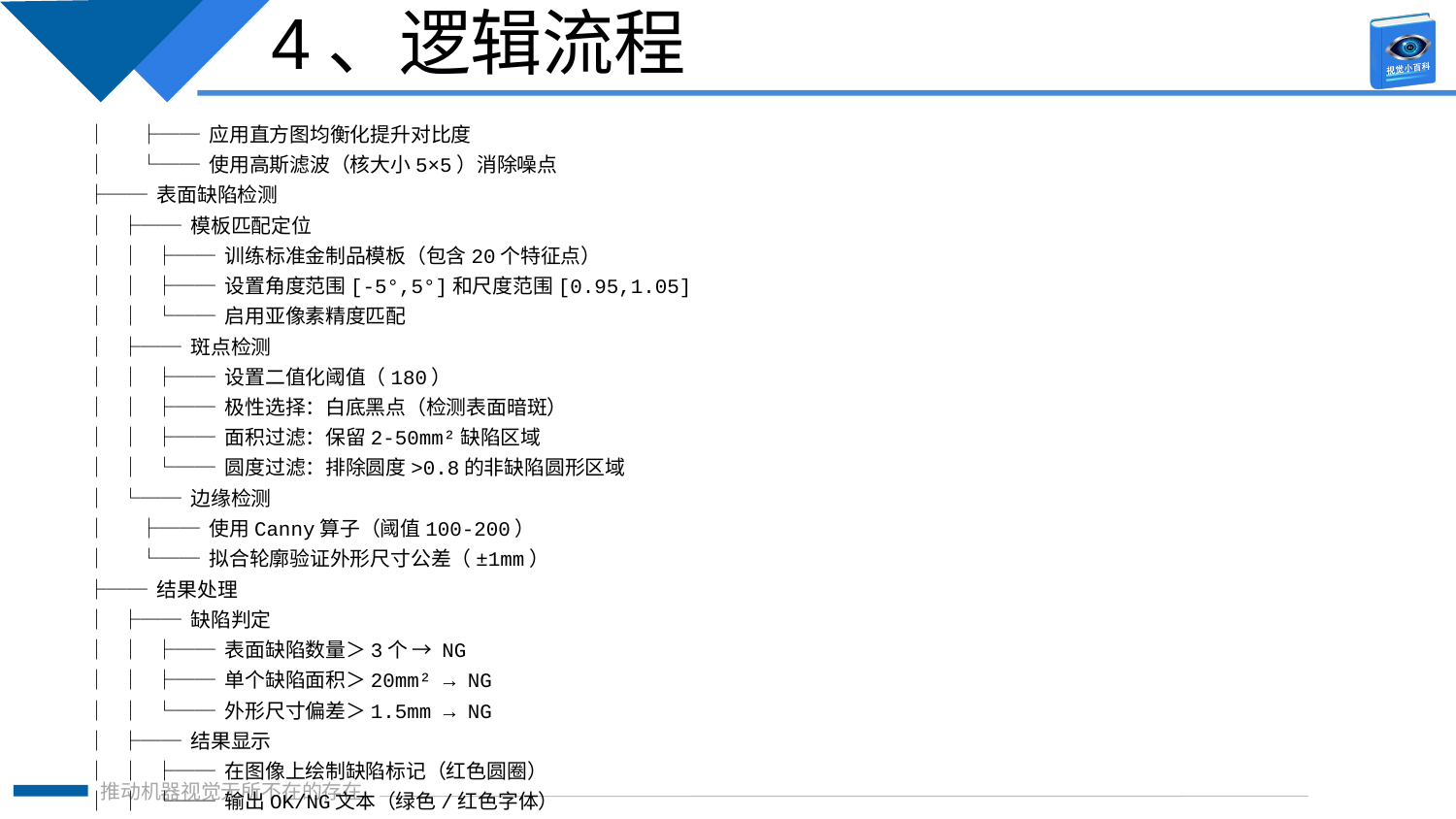

4、逻辑流程

│       ├── 应用直方图均衡化提升对比度
│       └── 使用高斯滤波（核大小5×5）消除噪点
├── 表面缺陷检测
│   ├── 模板匹配定位
│   │   ├── 训练标准金制品模板（包含20个特征点）
│   │   ├── 设置角度范围[-5°,5°]和尺度范围[0.95,1.05]
│   │   └── 启用亚像素精度匹配
│   ├── 斑点检测
│   │   ├── 设置二值化阈值（180）
│   │   ├── 极性选择：白底黑点（检测表面暗斑）
│   │   ├── 面积过滤：保留2-50mm²缺陷区域
│   │   └── 圆度过滤：排除圆度>0.8的非缺陷圆形区域
│   └── 边缘检测
│       ├── 使用Canny算子（阈值100-200）
│       └── 拟合轮廓验证外形尺寸公差（±1mm）
├── 结果处理
│   ├── 缺陷判定
│   │   ├── 表面缺陷数量＞3个 → NG
│   │   ├── 单个缺陷面积＞20mm² → NG
│   │   └── 外形尺寸偏差＞1.5mm → NG
│   ├── 结果显示
│   │   ├── 在图像上绘制缺陷标记（红色圆圈）
│   │   └── 输出OK/NG文本（绿色/红色字体）
│   └── 数据存储
│       ├── 保存检测图像（PNG格式）
│       └── 记录检测时间、产品编号、缺陷类型
├── 通信处理
│   ├── 串口配置
│   │   ├── 波特率：9600
│   │   └── 数据位：8位
│   └── 报文发送
│       ├── 发送检测结果到PLC（ASCII格式）
│       └── 报文内容：产品ID+OK/NG状态
└── 统计处理
    ├── 良率统计
    │   ├── 实时计算当前批次良品率
    │   └── 生成CPK报告（目标CPK≥1.33）
    └── 缺陷分类统计
        ├── 按缺陷类型（划痕/凹坑/色差）分类计数
        └── 生成日报表（包含缺陷分布直方图）